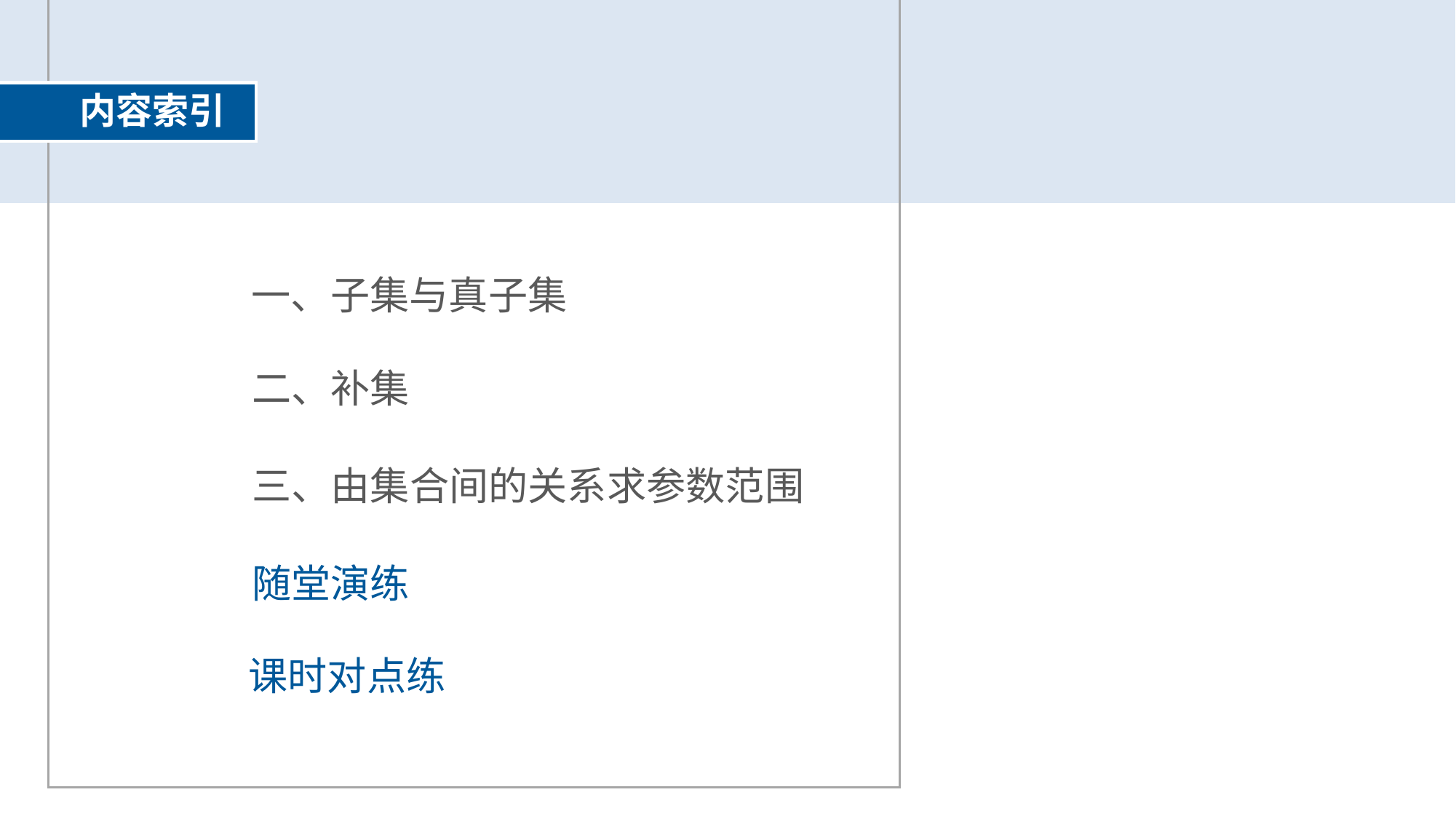

内容索引

一、子集与真子集
二、补集
三、由集合间的关系求参数范围
随堂演练
课时对点练